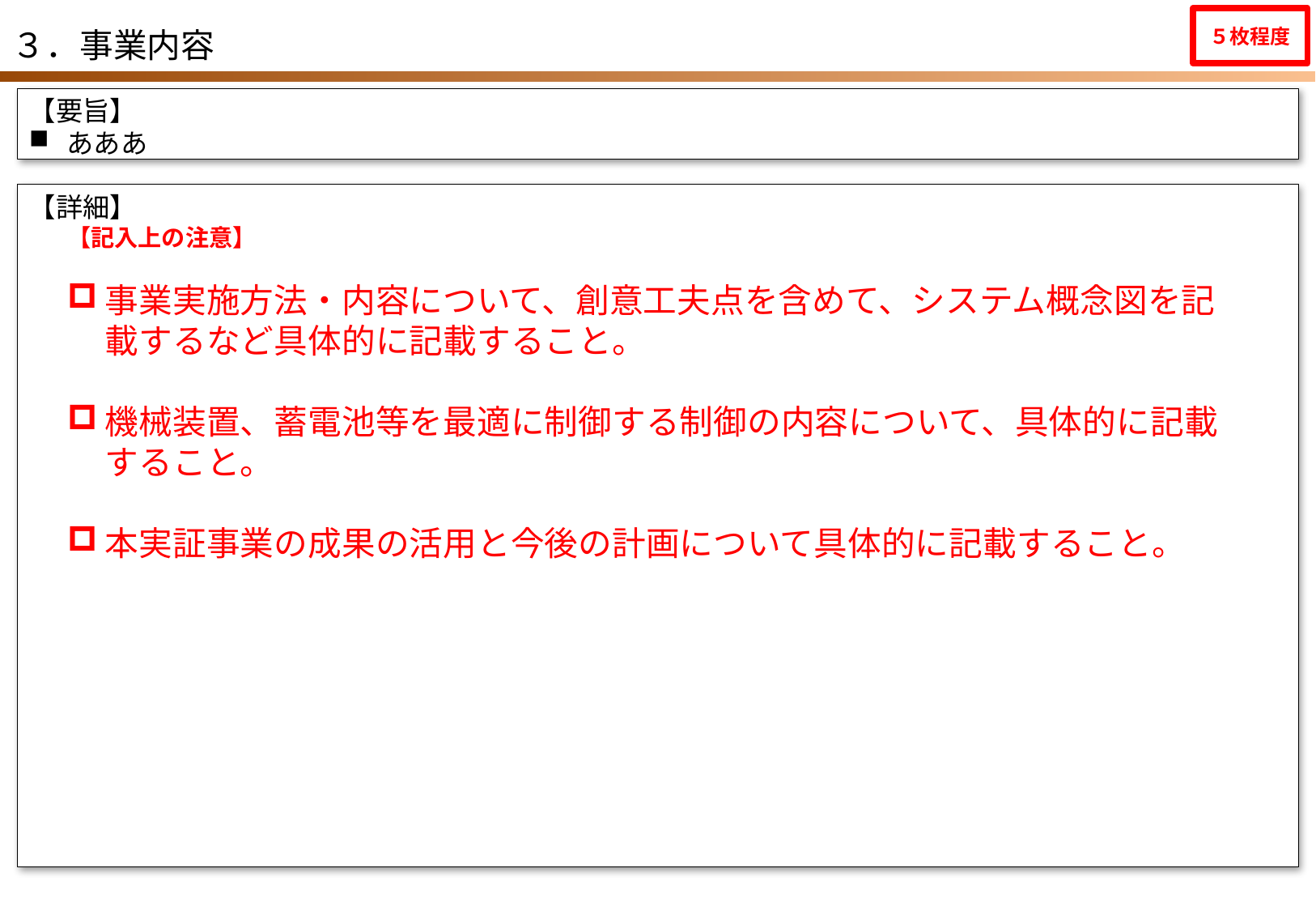

５枚程度
３．事業内容
【要旨】
あああ
【詳細】
【記入上の注意】

事業実施方法・内容について、創意工夫点を含めて、システム概念図を記載するなど具体的に記載すること。

機械装置、蓄電池等を最適に制御する制御の内容について、具体的に記載すること。

本実証事業の成果の活用と今後の計画について具体的に記載すること。